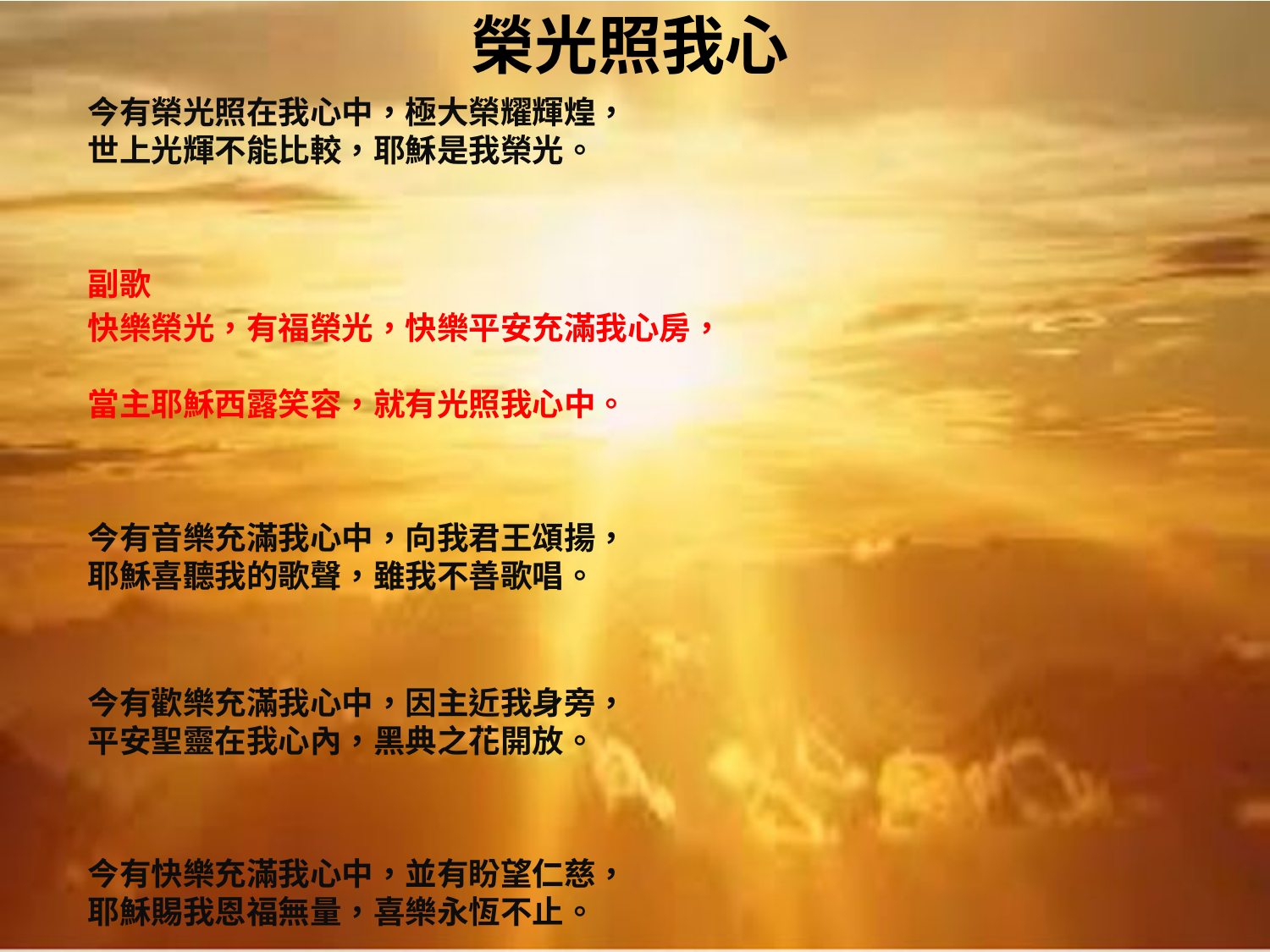

# 榮光照我心
今有榮光照在我心中，極大榮耀輝煌，
世上光輝不能比較，耶穌是我榮光。

副歌
快樂榮光，有福榮光，快樂平安充滿我心房，
當主耶穌西露笑容，就有光照我心中。

今有音樂充滿我心中，向我君王頌揚，
耶穌喜聽我的歌聲，雖我不善歌唱。

今有歡樂充滿我心中，因主近我身旁，
平安聖靈在我心內，黑典之花開放。

今有快樂充滿我心中，並有盼望仁慈，
耶穌賜我恩福無量，喜樂永恆不止。